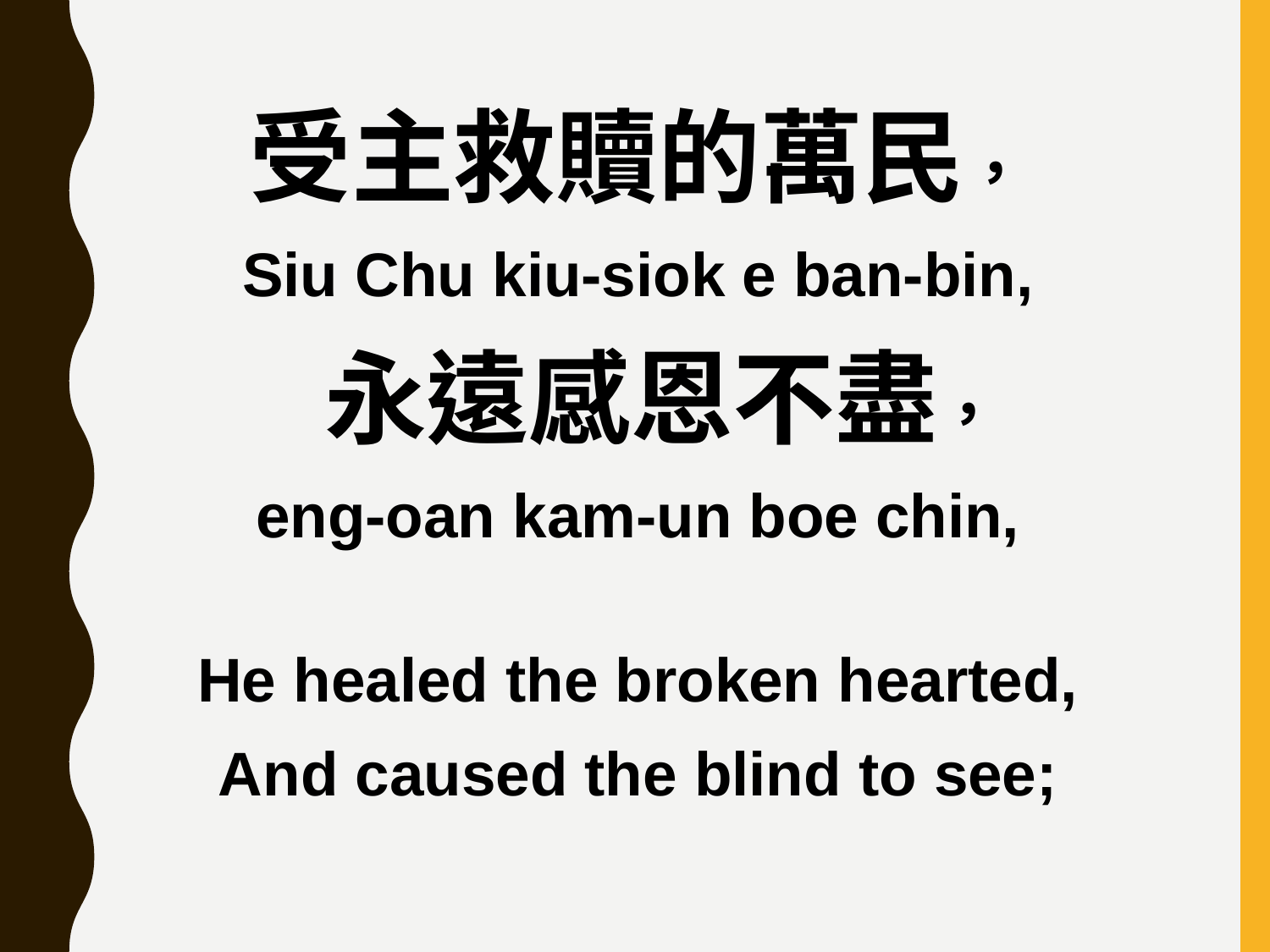

受主救贖的萬民，
Siu Chu kiu-siok e ban-bin,
 永遠感恩不盡，
eng-oan kam-un boe chin,

He healed the broken hearted,
And caused the blind to see;